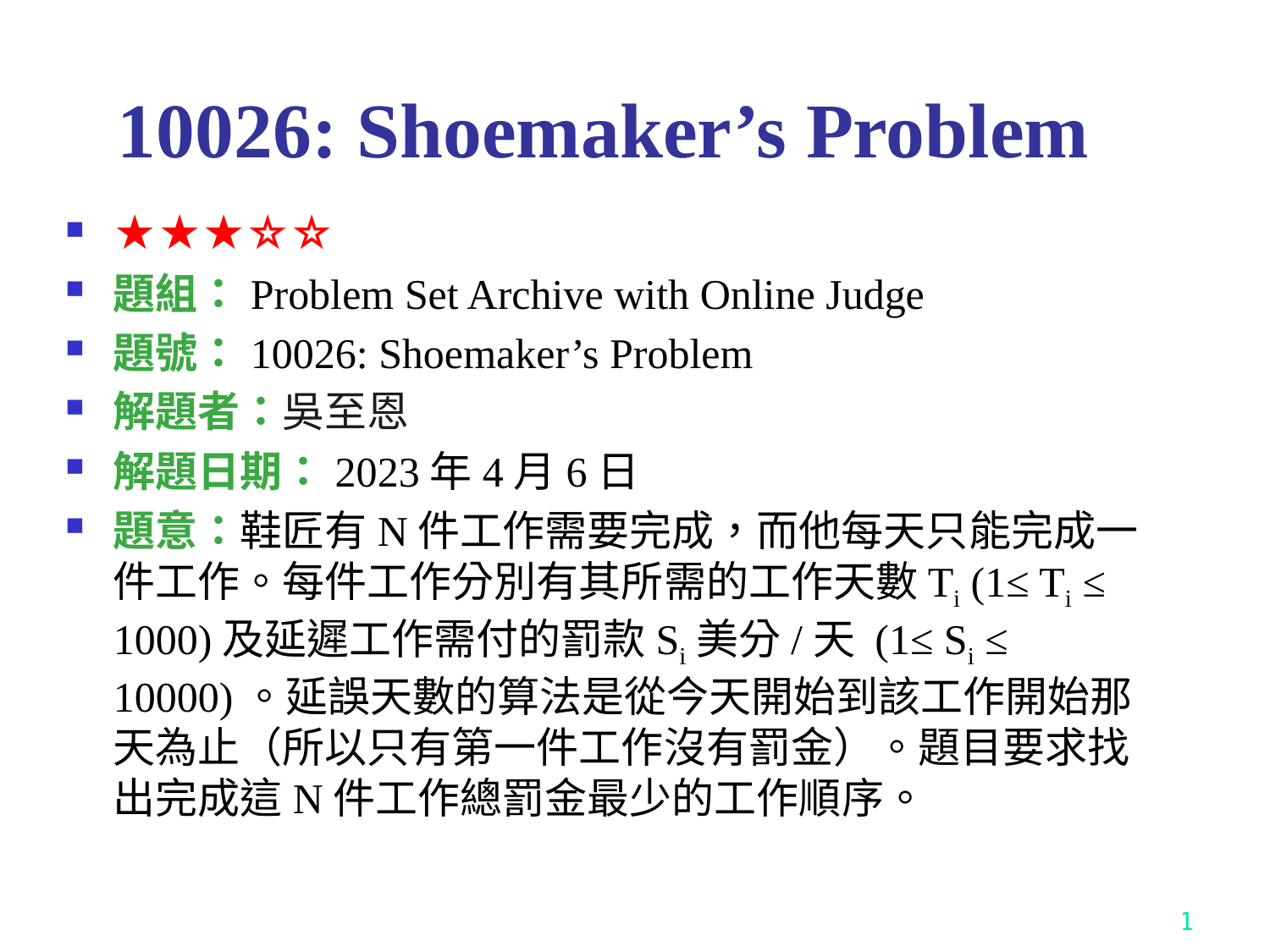

# 10026: Shoemaker’s Problem
★★★☆☆
題組：Problem Set Archive with Online Judge
題號：10026: Shoemaker’s Problem
解題者：吳至恩
解題日期：2023年4月6日
題意：鞋匠有N件工作需要完成，而他每天只能完成一件工作。每件工作分別有其所需的工作天數Ti (1≤ Ti ≤ 1000)及延遲工作需付的罰款Si美分/天 (1≤ Si ≤ 10000)。延誤天數的算法是從今天開始到該工作開始那天為止（所以只有第一件工作沒有罰金）。題目要求找出完成這N件工作總罰金最少的工作順序。
1